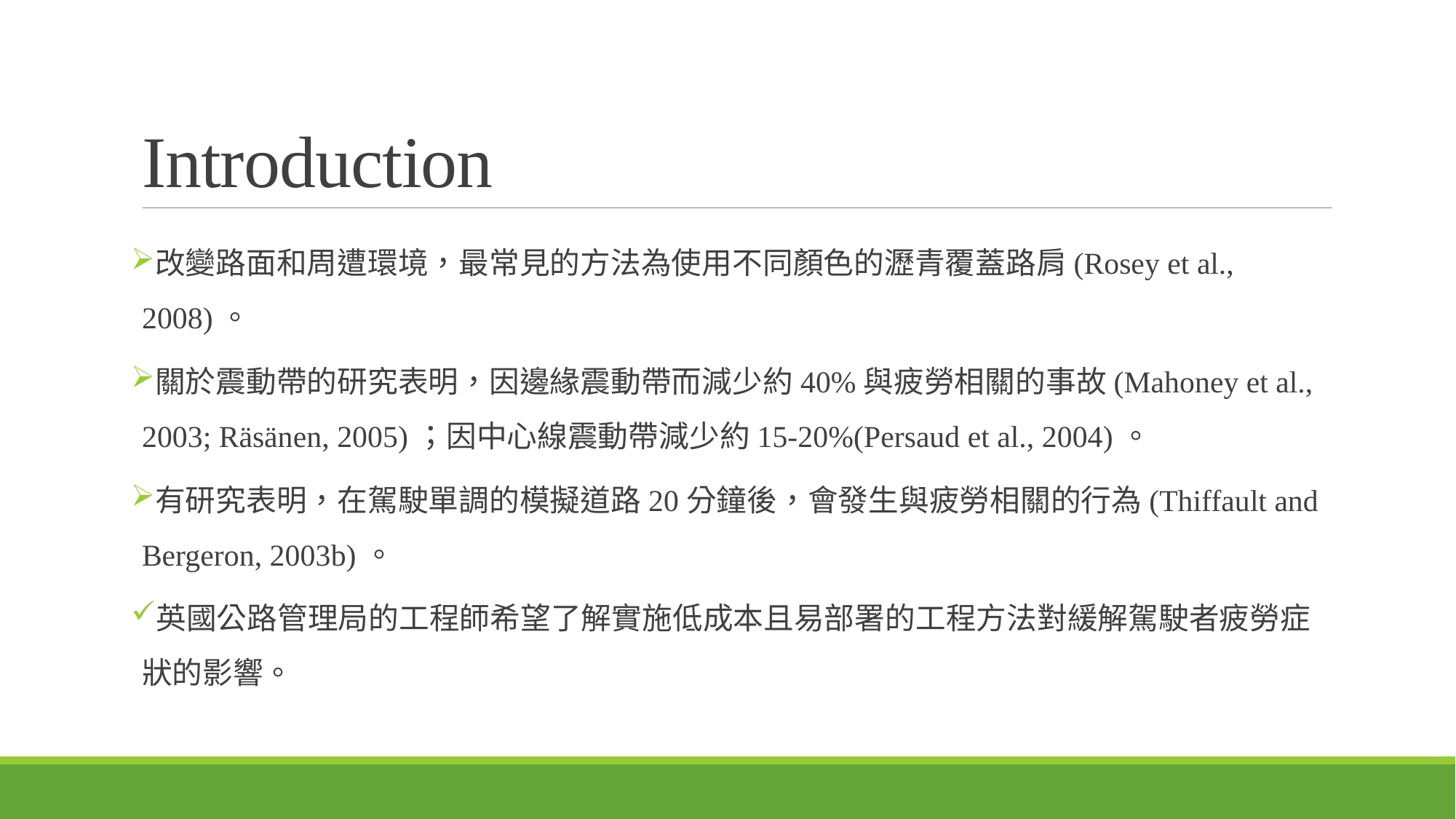

# Introduction
改變路面和周遭環境，最常見的方法為使用不同顏色的瀝青覆蓋路肩(Rosey et al., 2008)。
關於震動帶的研究表明，因邊緣震動帶而減少約40%與疲勞相關的事故(Mahoney et al., 2003; Räsänen, 2005)；因中心線震動帶減少約15-20%(Persaud et al., 2004)。
有研究表明，在駕駛單調的模擬道路20分鐘後，會發生與疲勞相關的行為(Thiffault and Bergeron, 2003b)。
英國公路管理局的工程師希望了解實施低成本且易部署的工程方法對緩解駕駛者疲勞症狀的影響。